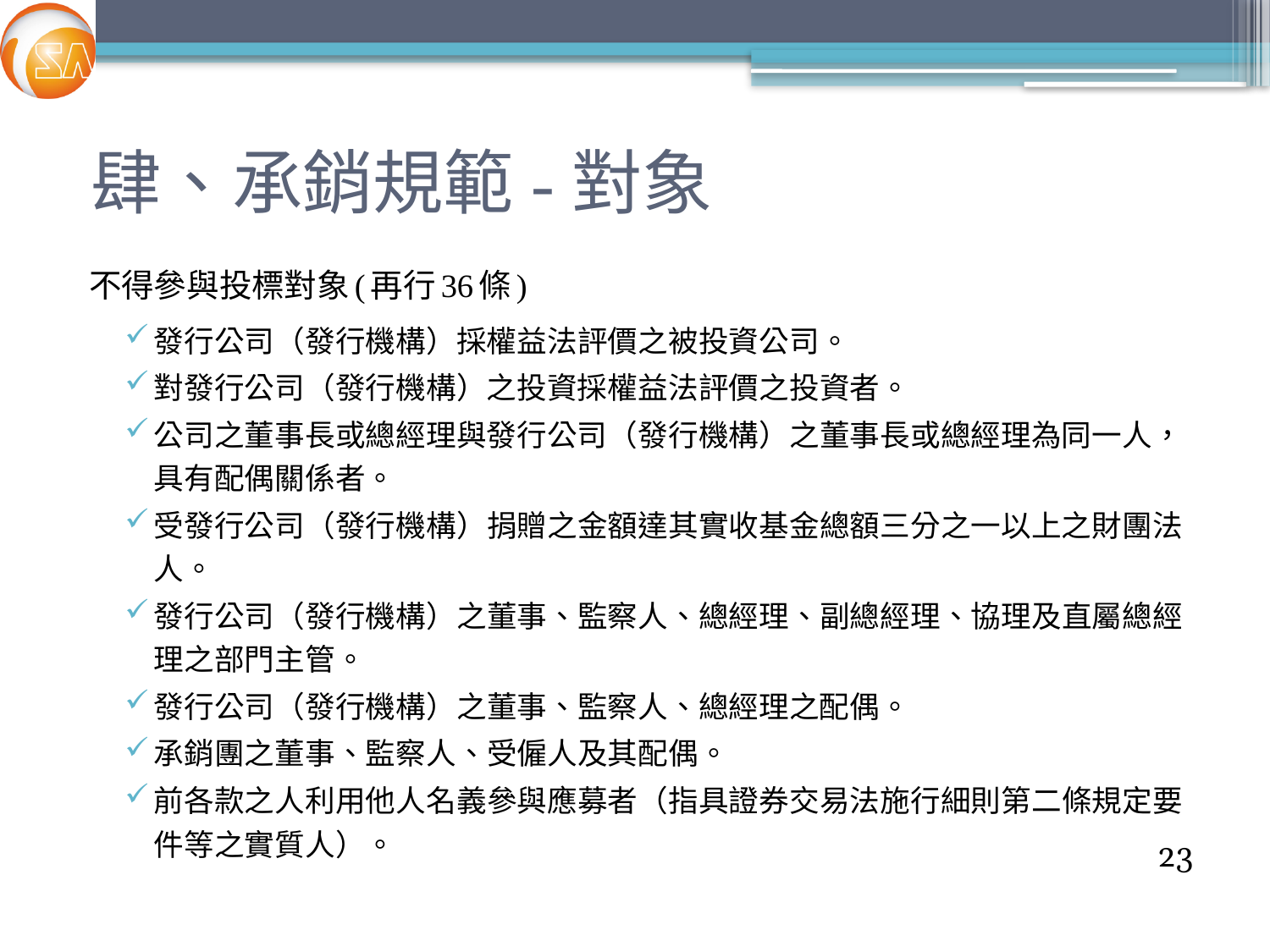

# 肆、承銷規範-對象
不得參與投標對象(再行36條)
發行公司（發行機構）採權益法評價之被投資公司。
對發行公司（發行機構）之投資採權益法評價之投資者。
公司之董事長或總經理與發行公司（發行機構）之董事長或總經理為同一人，具有配偶關係者。
受發行公司（發行機構）捐贈之金額達其實收基金總額三分之一以上之財團法人。
發行公司（發行機構）之董事、監察人、總經理、副總經理、協理及直屬總經理之部門主管。
發行公司（發行機構）之董事、監察人、總經理之配偶。
承銷團之董事、監察人、受僱人及其配偶。
前各款之人利用他人名義參與應募者（指具證券交易法施行細則第二條規定要件等之實質人）。
23